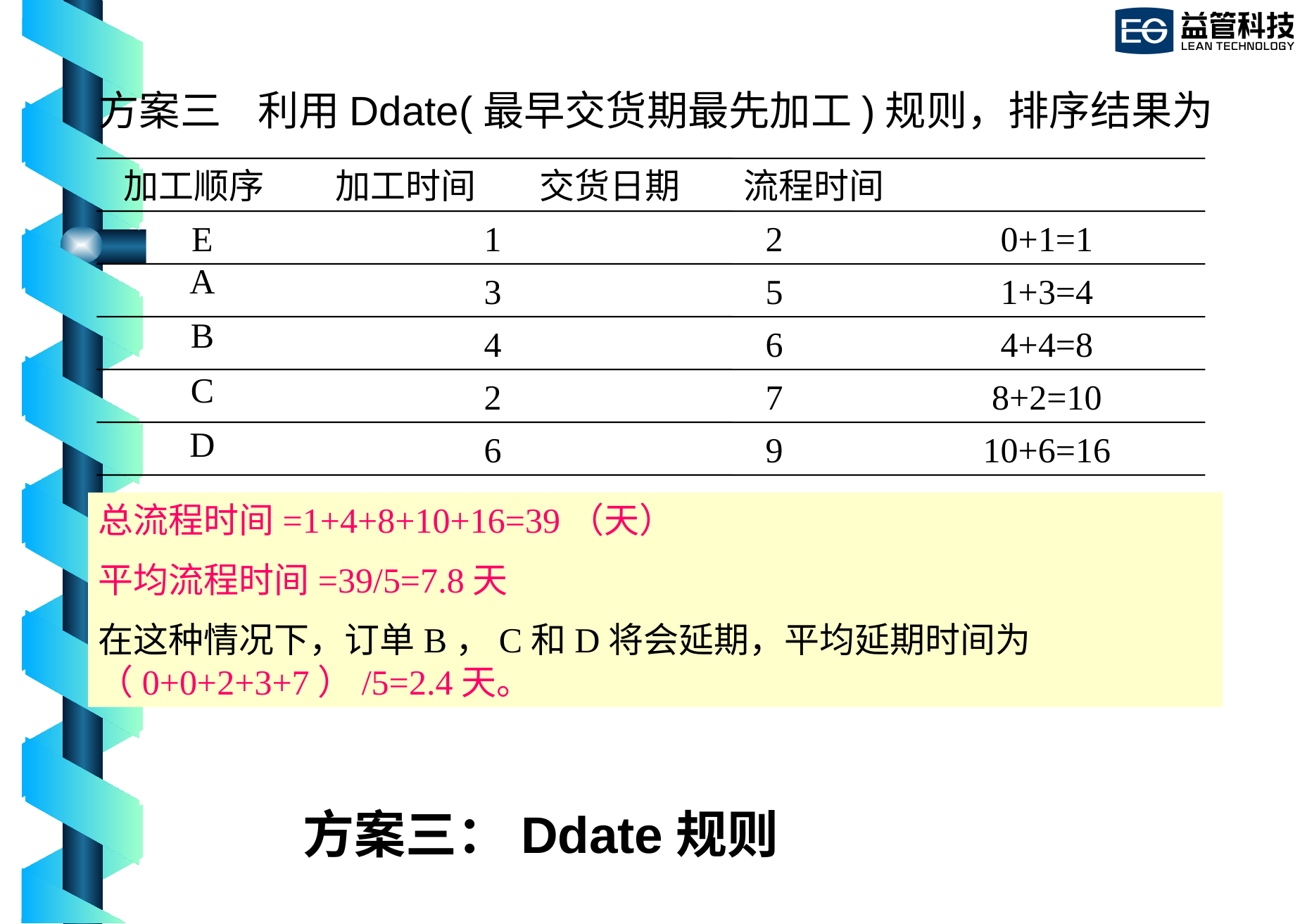

方案三    利用Ddate(最早交货期最先加工)规则，排序结果为

 加工顺序         加工时间        交货日期        流程时间

E
A
B
C
D
1
3
4
2
6
2
5
6
7
9
0+1=1
1+3=4
4+4=8
8+2=10
10+6=16

总流程时间=1+4+8+10+16=39（天）
平均流程时间=39/5=7.8天
在这种情况下，订单B，C和D将会延期，平均延期时间为（0+0+2+3+7）/5=2.4天。
# 方案三：Ddate规则